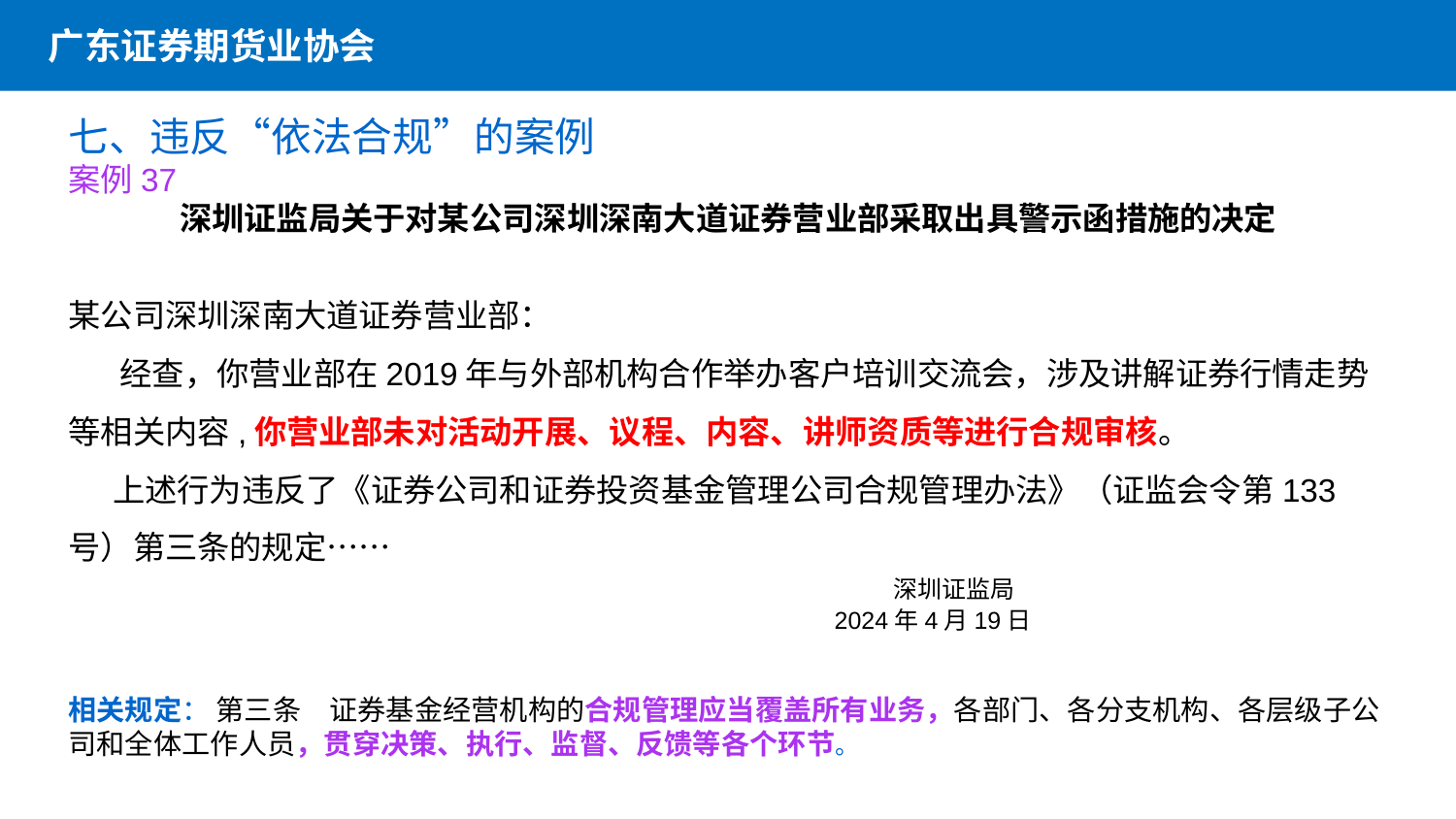

广东证券期货业协会
七、违反“依法合规”的案例
案例37
深圳证监局关于对某公司深圳深南大道证券营业部采取出具警示函措施的决定

某公司深圳深南大道证券营业部：
      经查，你营业部在2019年与外部机构合作举办客户培训交流会，涉及讲解证券行情走势等相关内容,你营业部未对活动开展、议程、内容、讲师资质等进行合规审核。
     上述行为违反了《证券公司和证券投资基金管理公司合规管理办法》（证监会令第133号）第三条的规定……
                                                                                                  深圳证监局
　　　　　　　                                                                                                            2024年4月19日

相关规定： 第三条　证券基金经营机构的合规管理应当覆盖所有业务，各部门、各分支机构、各层级子公司和全体工作人员，贯穿决策、执行、监督、反馈等各个环节。